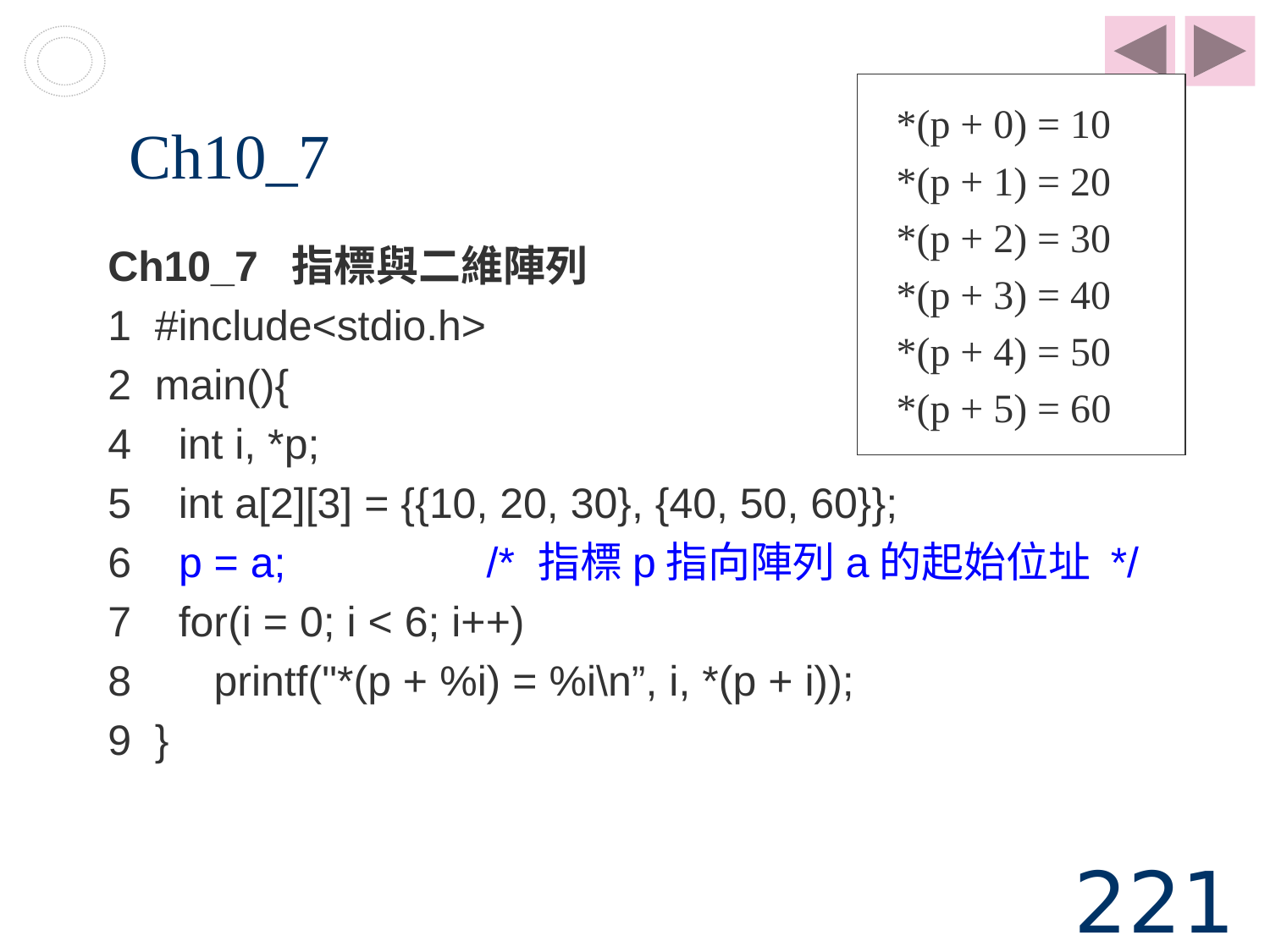

*(p + 0) = 10
*(p + 1) = 20
*(p + 2) = 30
*(p + 3) = 40
*(p + 4) = 50
*(p + 5) = 60
# Ch10_7
Ch10_7  指標與二維陣列
1  #include<stdio.h>
2  main(){
4    int i, *p;
5    int a[2][3] = {{10, 20, 30}, {40, 50, 60}};
6    p = a;                 /* 指標p指向陣列a的起始位址 */
7    for(i = 0; i < 6; i++)
8       printf("*(p + %i) = %i\n”, i, *(p + i));
9  }
221